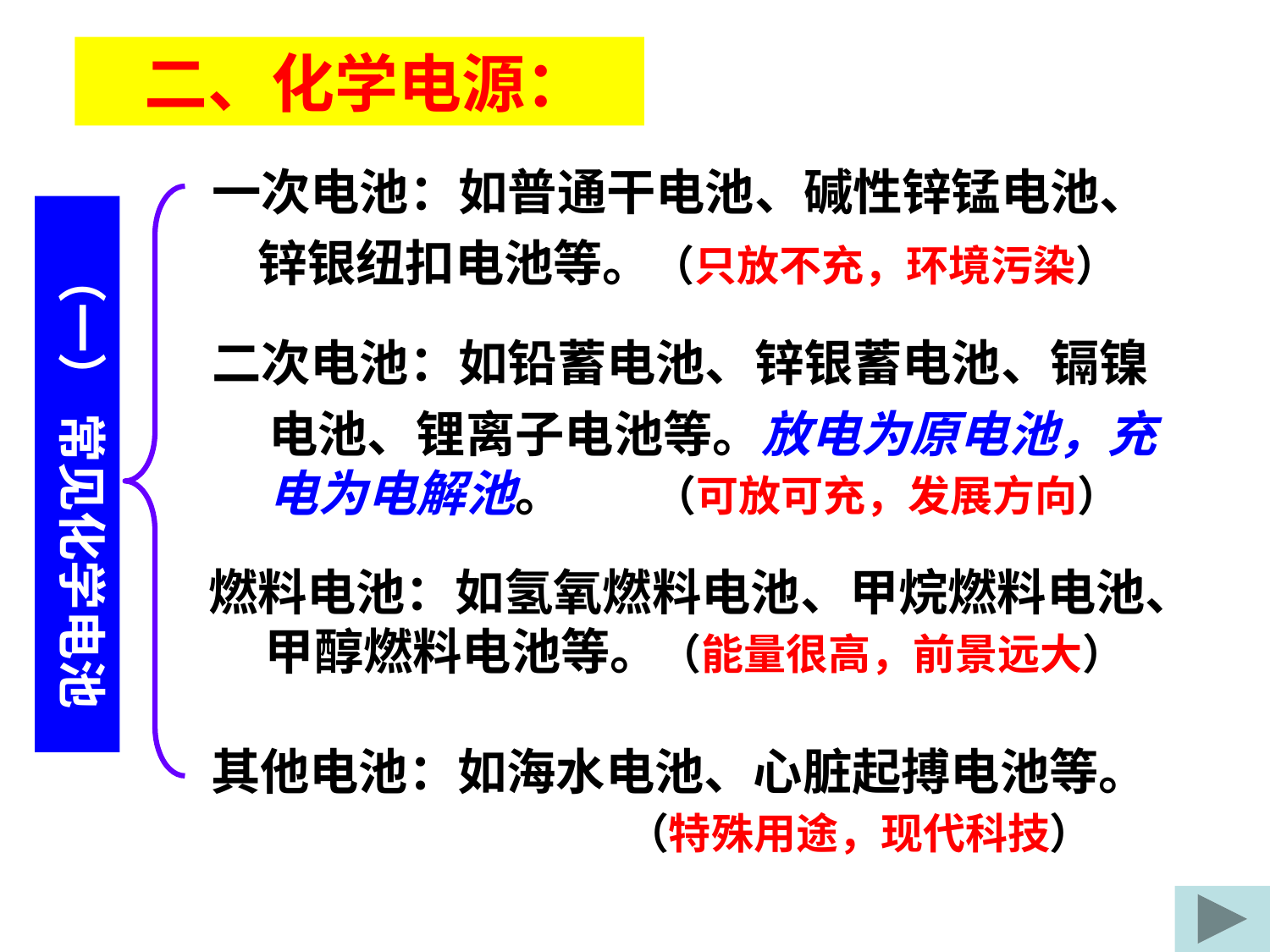

二、化学电源：
一次电池：如普通干电池、碱性锌锰电池、
   锌银纽扣电池等。（只放不充，环境污染）

   （一） 常见化学电池
二次电池：如铅蓄电池、锌银蓄电池、镉镍
    电池、锂离子电池等。放电为原电池，充
    电为电解池。        （可放可充，发展方向）
燃料电池：如氢氧燃料电池、甲烷燃料电池、
    甲醇燃料电池等。（能量很高，前景远大）
其他电池：如海水电池、心脏起搏电池等。
                                    （特殊用途，现代科技）